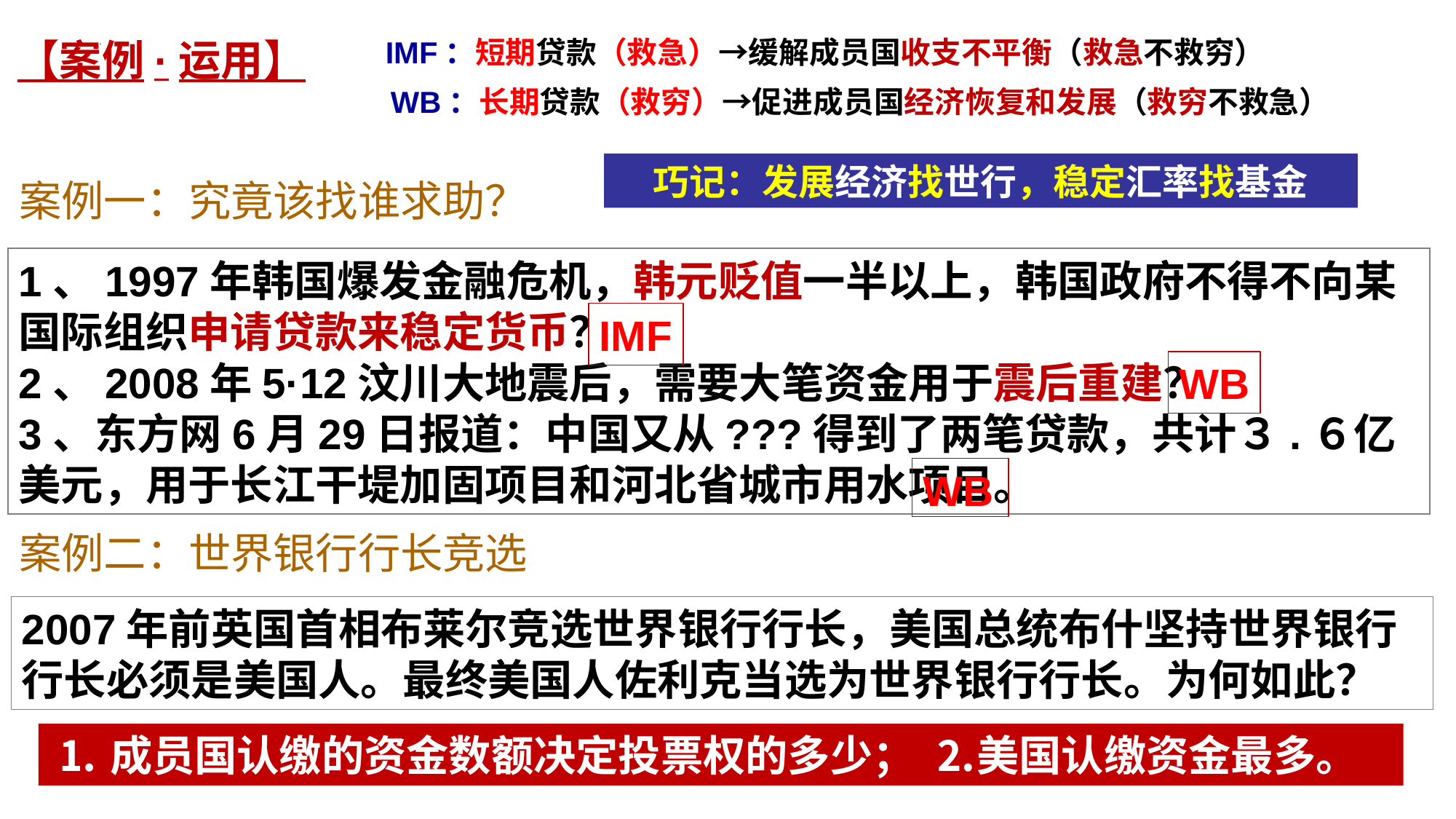

IMF：短期贷款（救急）→缓解成员国收支不平衡（救急不救穷）
【案例·运用】
WB：长期贷款（救穷）→促进成员国经济恢复和发展（救穷不救急）
巧记：发展经济找世行，稳定汇率找基金
案例一：究竟该找谁求助？
1、1997年韩国爆发金融危机，韩元贬值一半以上，韩国政府不得不向某国际组织申请贷款来稳定货币？
2、2008年5·12汶川大地震后，需要大笔资金用于震后重建？
3、东方网6月29日报道：中国又从???得到了两笔贷款，共计３.６亿美元，用于长江干堤加固项目和河北省城市用水项目。
IMF
WB
WB
案例二：世界银行行长竞选
2007年前英国首相布莱尔竞选世界银行行长，美国总统布什坚持世界银行行长必须是美国人。最终美国人佐利克当选为世界银行行长。为何如此？
 ⒈成员国认缴的资金数额决定投票权的多少；  ⒉美国认缴资金最多。